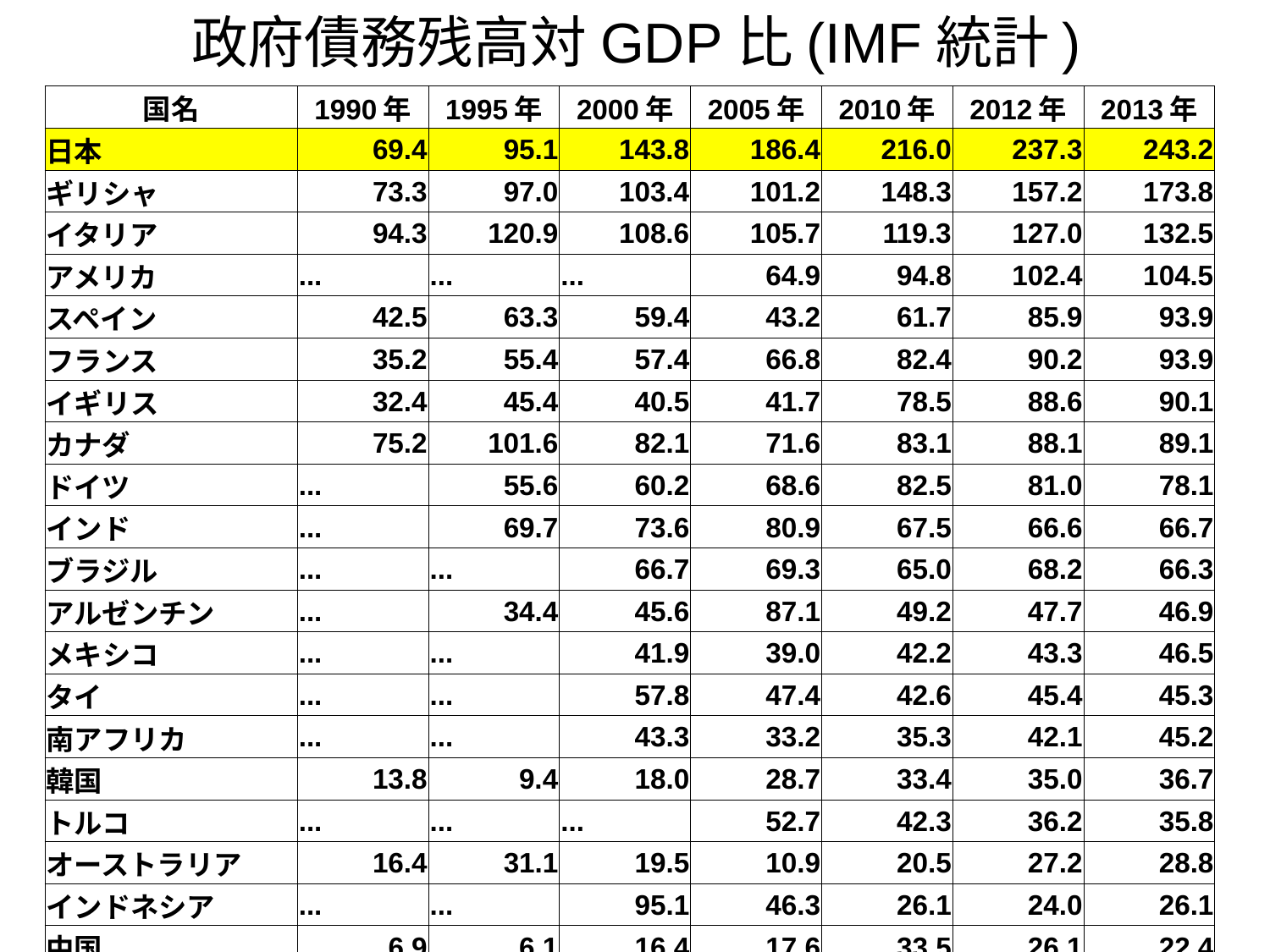

# 政府債務残高対GDP比(IMF統計)
| 国名 | 1990年 | 1995年 | 2000年 | 2005年 | 2010年 | 2012年 | 2013年 |
| --- | --- | --- | --- | --- | --- | --- | --- |
| 日本 | 69.4 | 95.1 | 143.8 | 186.4 | 216.0 | 237.3 | 243.2 |
| ギリシャ | 73.3 | 97.0 | 103.4 | 101.2 | 148.3 | 157.2 | 173.8 |
| イタリア | 94.3 | 120.9 | 108.6 | 105.7 | 119.3 | 127.0 | 132.5 |
| アメリカ | ... | ... | ... | 64.9 | 94.8 | 102.4 | 104.5 |
| スペイン | 42.5 | 63.3 | 59.4 | 43.2 | 61.7 | 85.9 | 93.9 |
| フランス | 35.2 | 55.4 | 57.4 | 66.8 | 82.4 | 90.2 | 93.9 |
| イギリス | 32.4 | 45.4 | 40.5 | 41.7 | 78.5 | 88.6 | 90.1 |
| カナダ | 75.2 | 101.6 | 82.1 | 71.6 | 83.1 | 88.1 | 89.1 |
| ドイツ | ... | 55.6 | 60.2 | 68.6 | 82.5 | 81.0 | 78.1 |
| インド | ... | 69.7 | 73.6 | 80.9 | 67.5 | 66.6 | 66.7 |
| ブラジル | ... | ... | 66.7 | 69.3 | 65.0 | 68.2 | 66.3 |
| アルゼンチン | ... | 34.4 | 45.6 | 87.1 | 49.2 | 47.7 | 46.9 |
| メキシコ | ... | ... | 41.9 | 39.0 | 42.2 | 43.3 | 46.5 |
| タイ | ... | ... | 57.8 | 47.4 | 42.6 | 45.4 | 45.3 |
| 南アフリカ | ... | ... | 43.3 | 33.2 | 35.3 | 42.1 | 45.2 |
| 韓国 | 13.8 | 9.4 | 18.0 | 28.7 | 33.4 | 35.0 | 36.7 |
| トルコ | ... | ... | ... | 52.7 | 42.3 | 36.2 | 35.8 |
| オーストラリア | 16.4 | 31.1 | 19.5 | 10.9 | 20.5 | 27.2 | 28.8 |
| インドネシア | ... | ... | 95.1 | 46.3 | 26.1 | 24.0 | 26.1 |
| 中国 | 6.9 | 6.1 | 16.4 | 17.6 | 33.5 | 26.1 | 22.4 |
| ロシア | ... | ... | 59.9 | 14.2 | 11.0 | 12.7 | 13.4 |
| サウジアラビア | ... | ... | 84.3 | 37.3 | 8.4 | 3.6 | 2.7 |